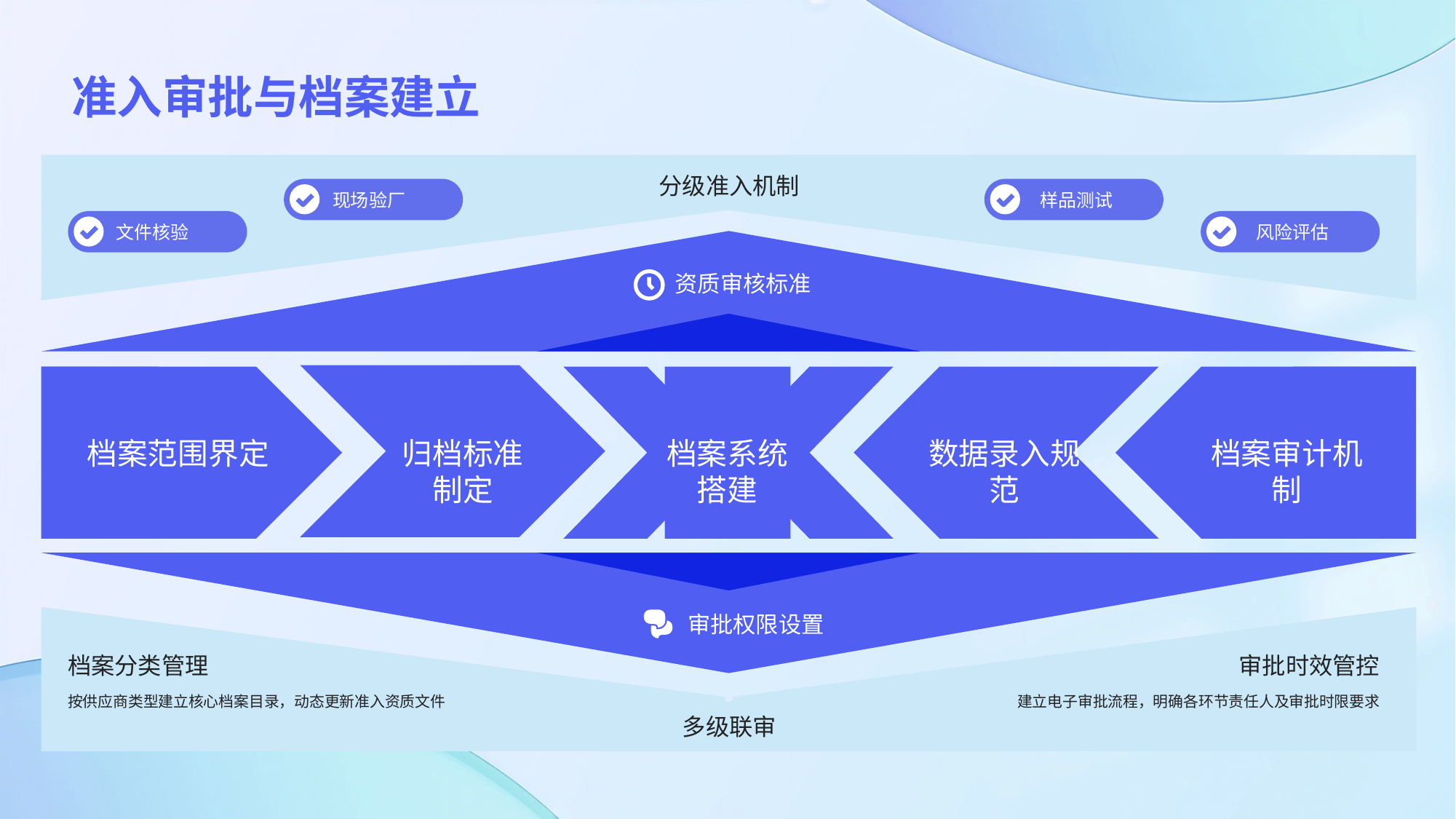

准入审批与档案建立

分级准入机制

现场验厂
样品测试

文件核验
风险评估

资质审核标准

01
02
03
04
05
档案范围界定
归档标准制定
档案系统搭建
数据录入规范
档案审计机制

审批权限设置
档案分类管理
审批时效管控
按供应商类型建立核心档案目录，动态更新准入资质文件
建立电子审批流程，明确各环节责任人及审批时限要求
多级联审